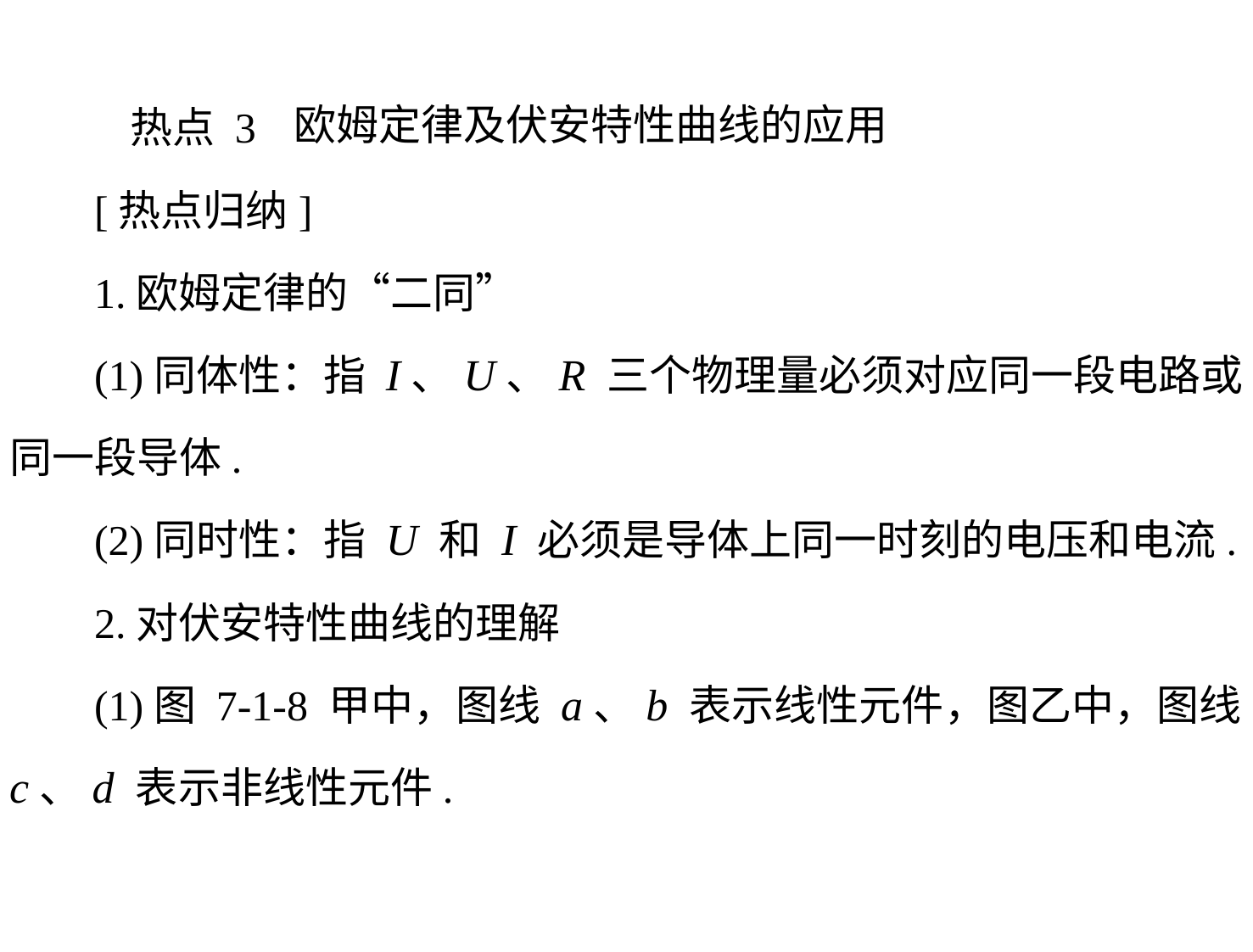

热点 3
欧姆定律及伏安特性曲线的应用
	[热点归纳]

	1.欧姆定律的“二同”

	(1)同体性：指 I、U、R 三个物理量必须对应同一段电路或

同一段导体.

	(2)同时性：指 U 和 I 必须是导体上同一时刻的电压和电流.

	2.对伏安特性曲线的理解

	(1)图 7-1-8 甲中，图线 a、b 表示线性元件，图乙中，图线

c、d 表示非线性元件.